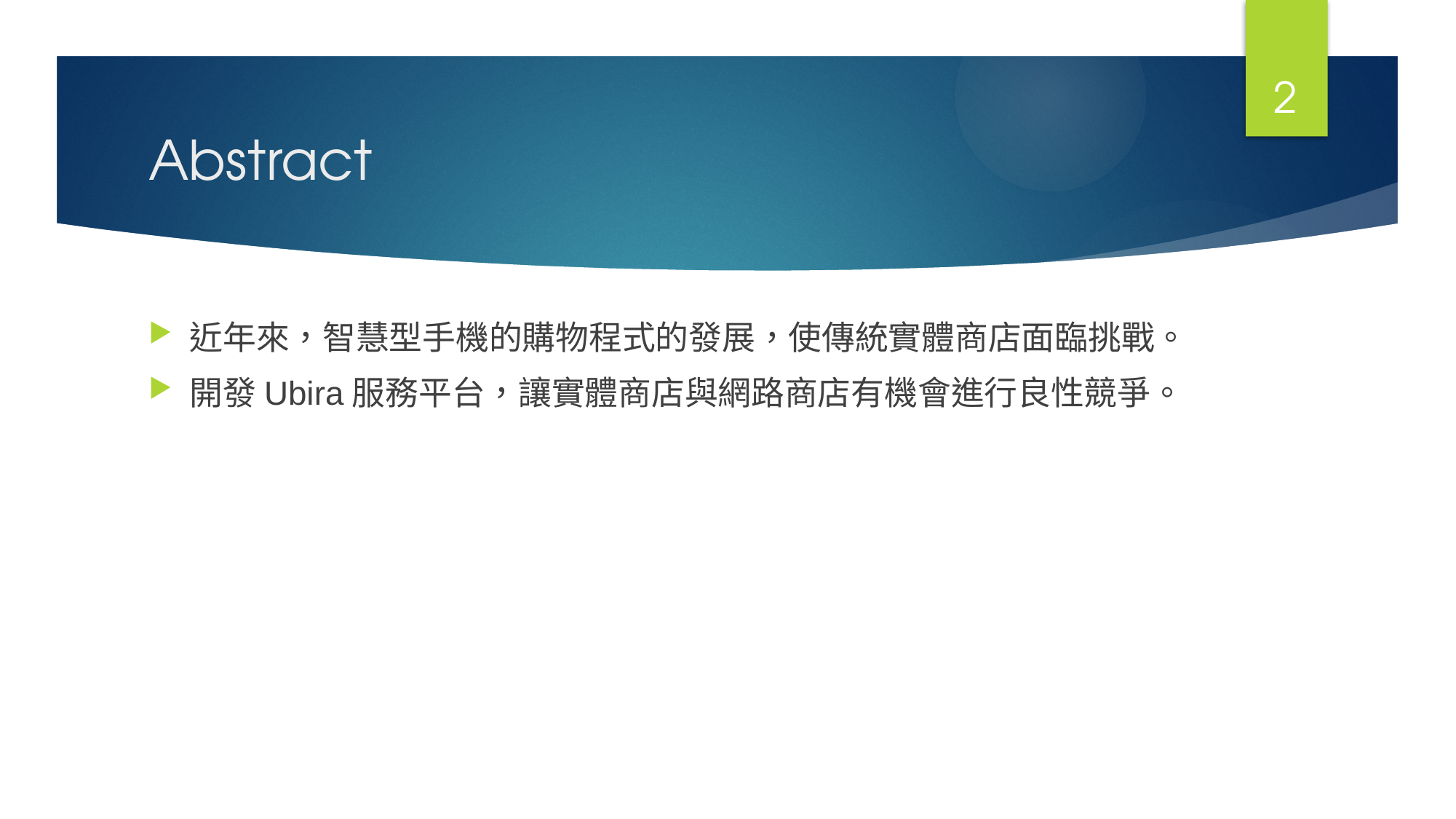

2
# Abstract
近年來，智慧型手機的購物程式的發展，使傳統實體商店面臨挑戰。
開發Ubira服務平台，讓實體商店與網路商店有機會進行良性競爭。